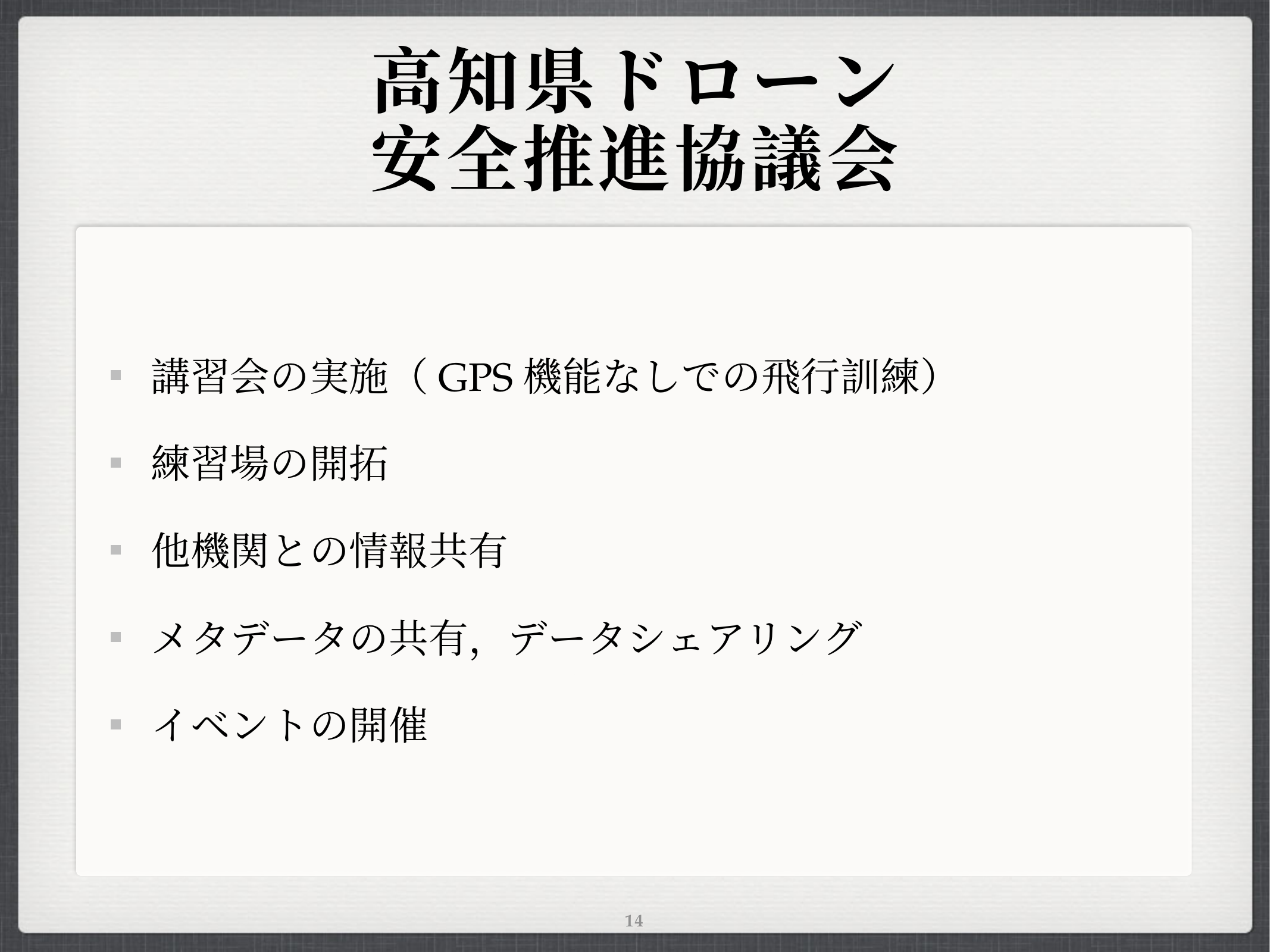

# 高知県ドローン
安全推進協議会
講習会の実施（GPS機能なしでの飛行訓練）
練習場の開拓
他機関との情報共有
メタデータの共有，データシェアリング
イベントの開催
14